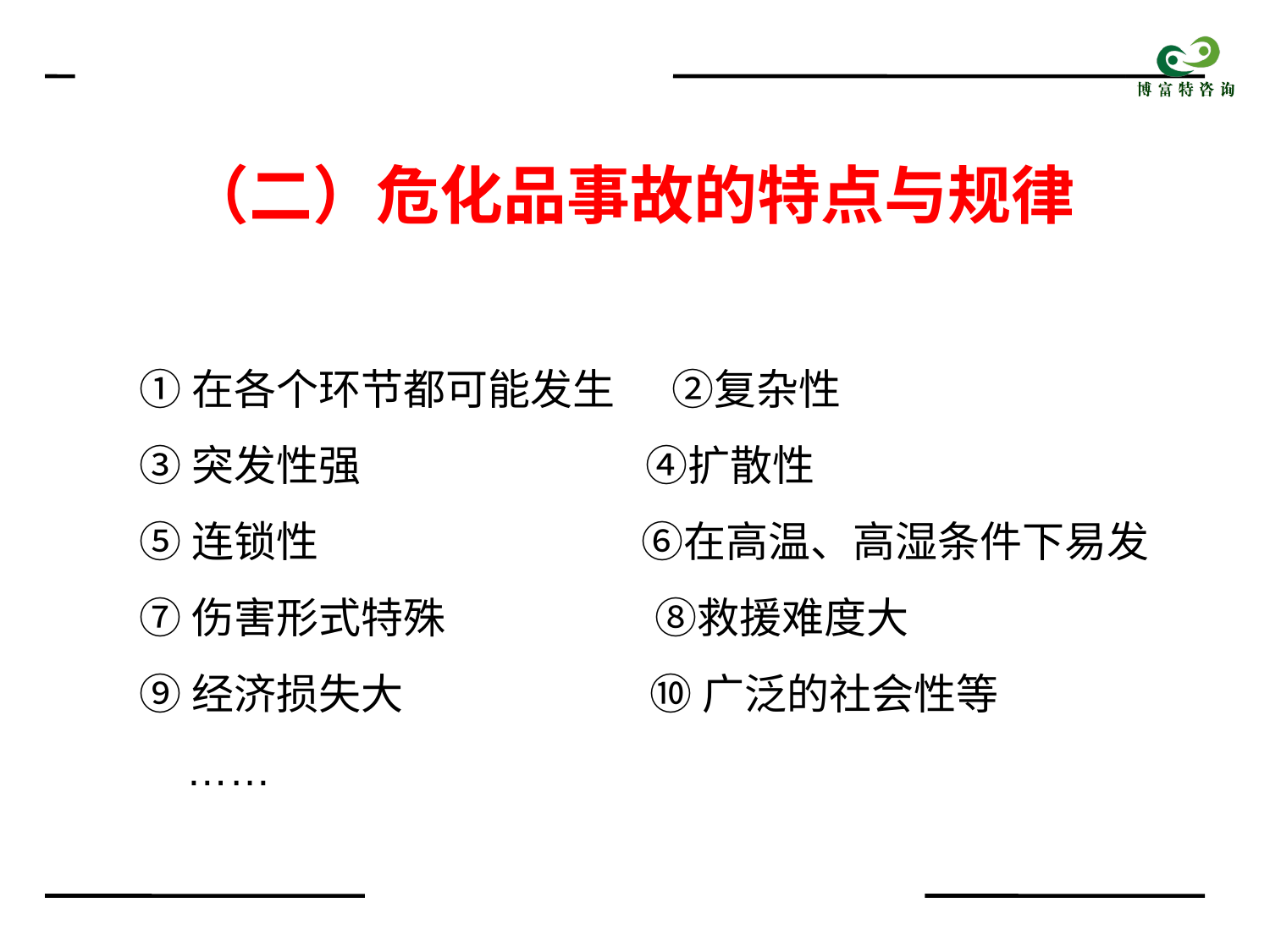

（二）危化品事故的特点与规律
①在各个环节都可能发生      ②复杂性
③突发性强                              ④扩散性
⑤连锁性                                  ⑥在高温、高湿条件下易发
⑦伤害形式特殊                      ⑧救援难度大
⑨经济损失大                          ⑩ 广泛的社会性等
    ……